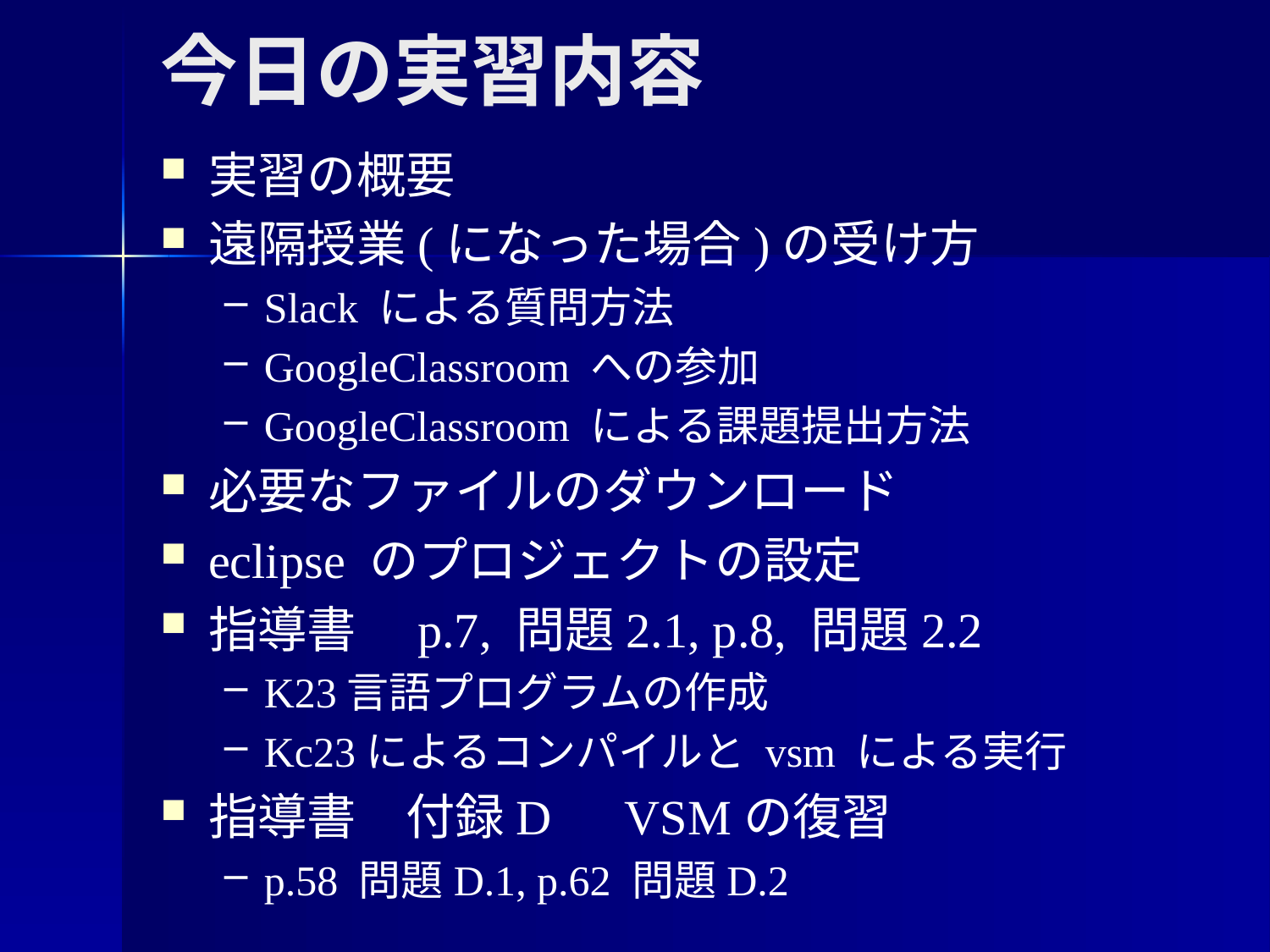

# 今日の実習内容
実習の概要
遠隔授業(になった場合)の受け方
Slack による質問方法
GoogleClassroom への参加
GoogleClassroom による課題提出方法
必要なファイルのダウンロード
eclipse のプロジェクトの設定
指導書　p.7, 問題2.1, p.8, 問題2.2
K23言語プログラムの作成
Kc23によるコンパイルと vsm による実行
指導書　付録D　VSMの復習
p.58 問題D.1, p.62 問題D.2